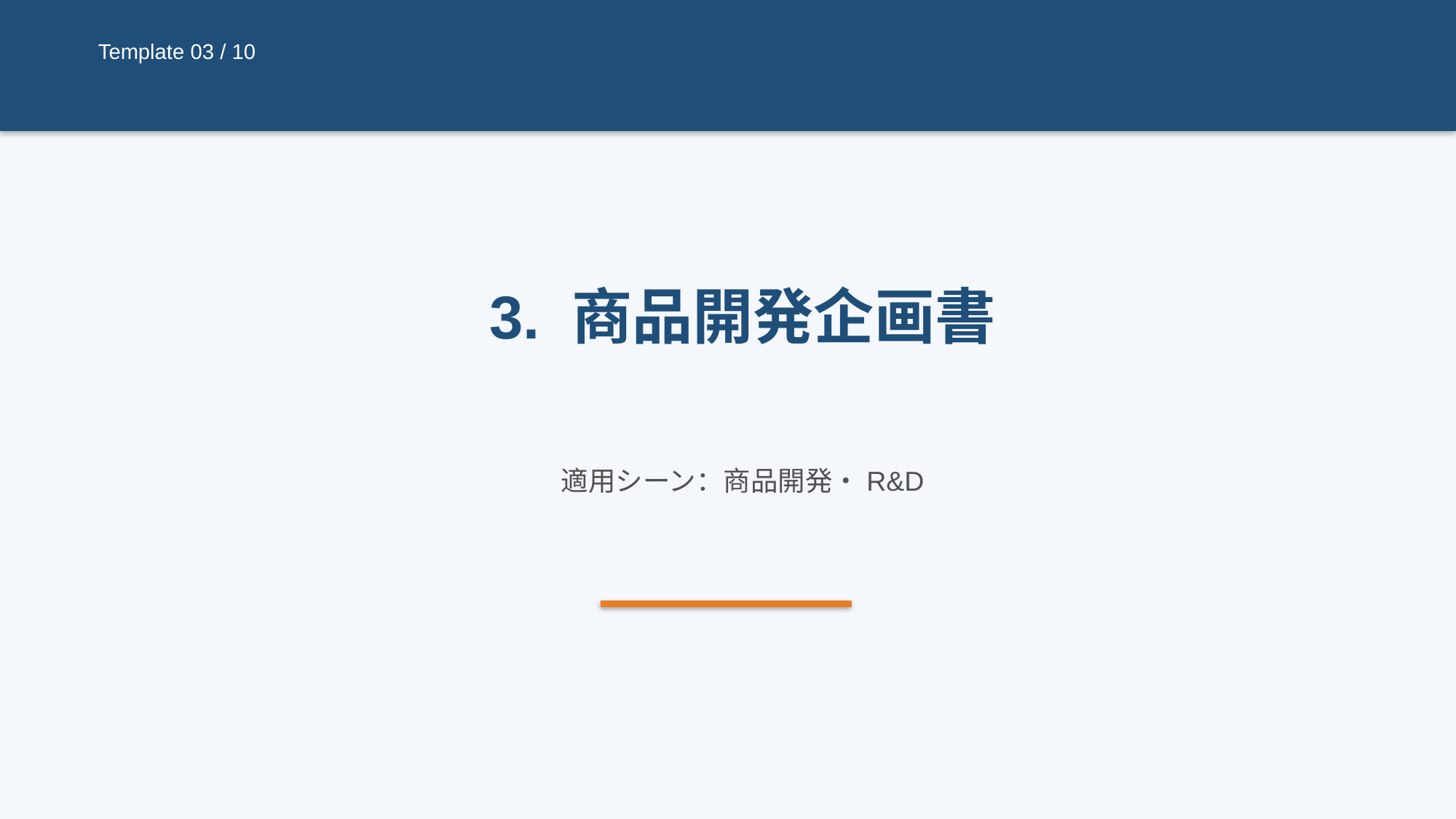

Template 03 / 10
3. 商品開発企画書
適用シーン：商品開発・R&D